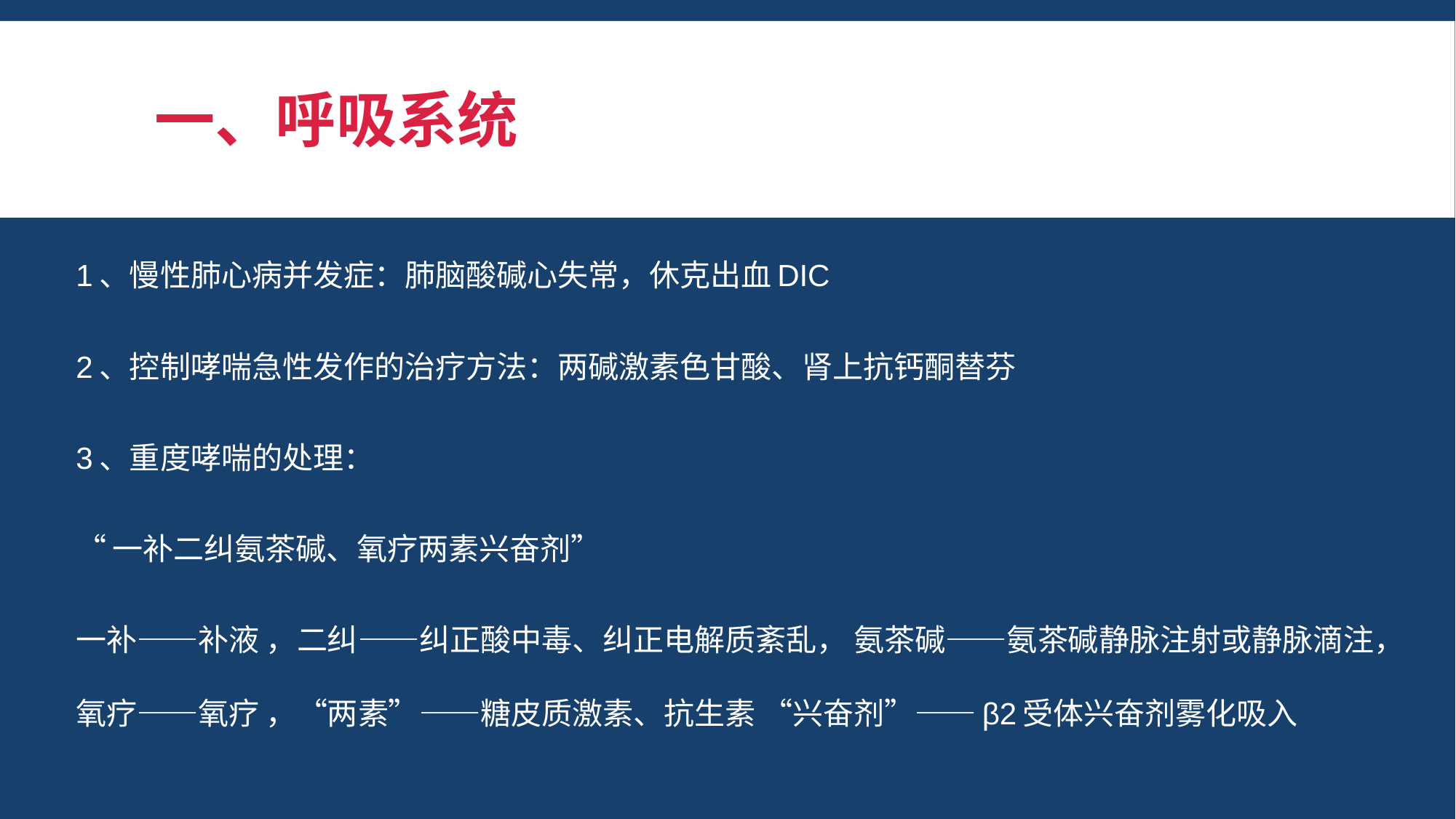

# 一、呼吸系统
1、慢性肺心病并发症：肺脑酸碱心失常，休克出血DIC
2、控制哮喘急性发作的治疗方法：两碱激素色甘酸、肾上抗钙酮替芬
3、重度哮喘的处理：
“一补二纠氨茶碱、氧疗两素兴奋剂”
一补——补液 ，二纠——纠正酸中毒、纠正电解质紊乱， 氨茶碱——氨茶碱静脉注射或静脉滴注，氧疗——氧疗 ，“两素”——糖皮质激素、抗生素 “兴奋剂”——β2受体兴奋剂雾化吸入